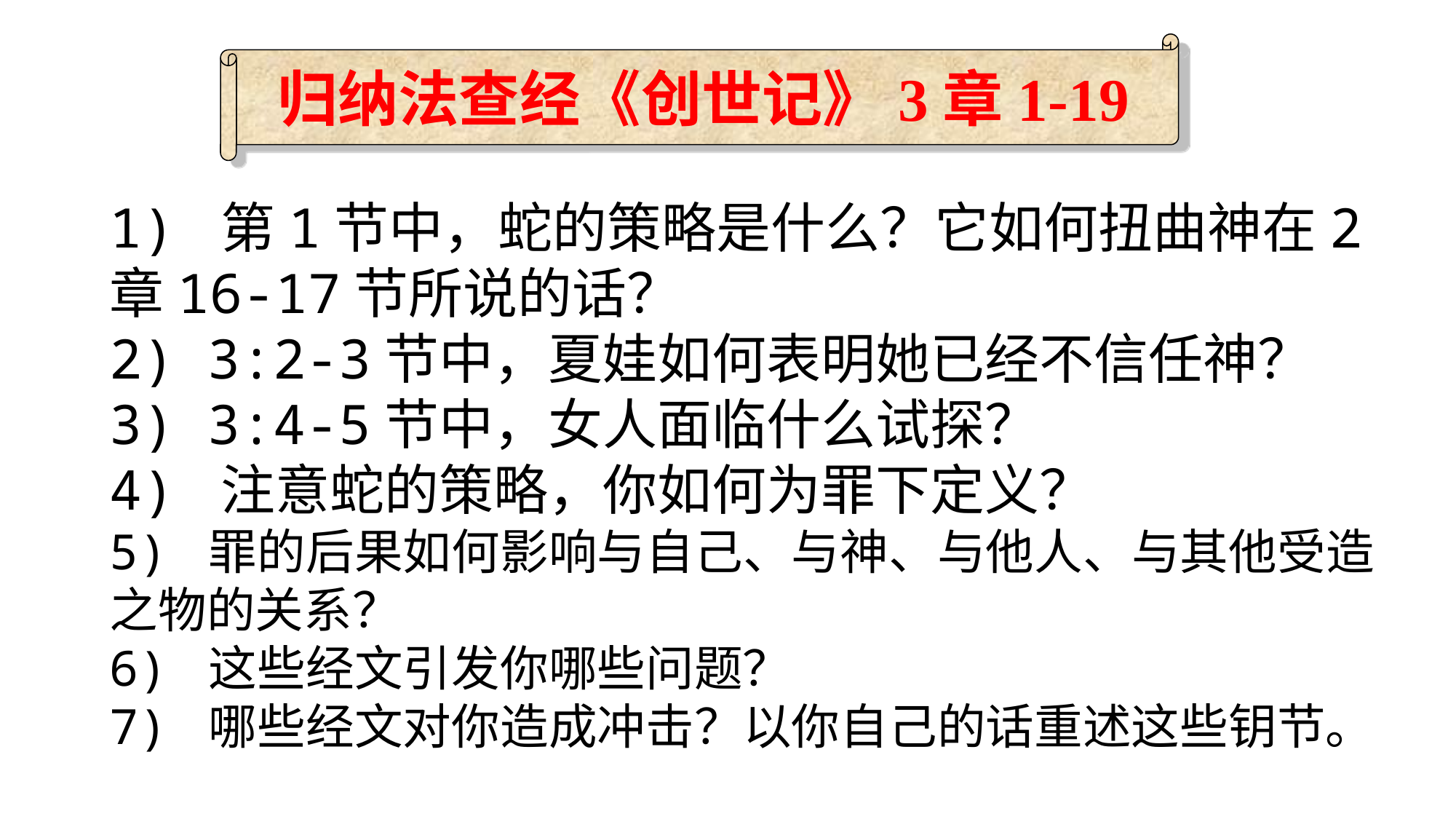

归纳法查经《创世记》3章1-19
1) 第1节中，蛇的策略是什么？它如何扭曲神在2章16-17节所说的话？
2) 3:2-3节中，夏娃如何表明她已经不信任神？
3) 3:4-5节中，女人面临什么试探？
4) 注意蛇的策略，你如何为罪下定义？
5) 罪的后果如何影响与自己、与神、与他人、与其他受造之物的关系？
6) 这些经文引发你哪些问题？
7) 哪些经文对你造成冲击？以你自己的话重述这些钥节。